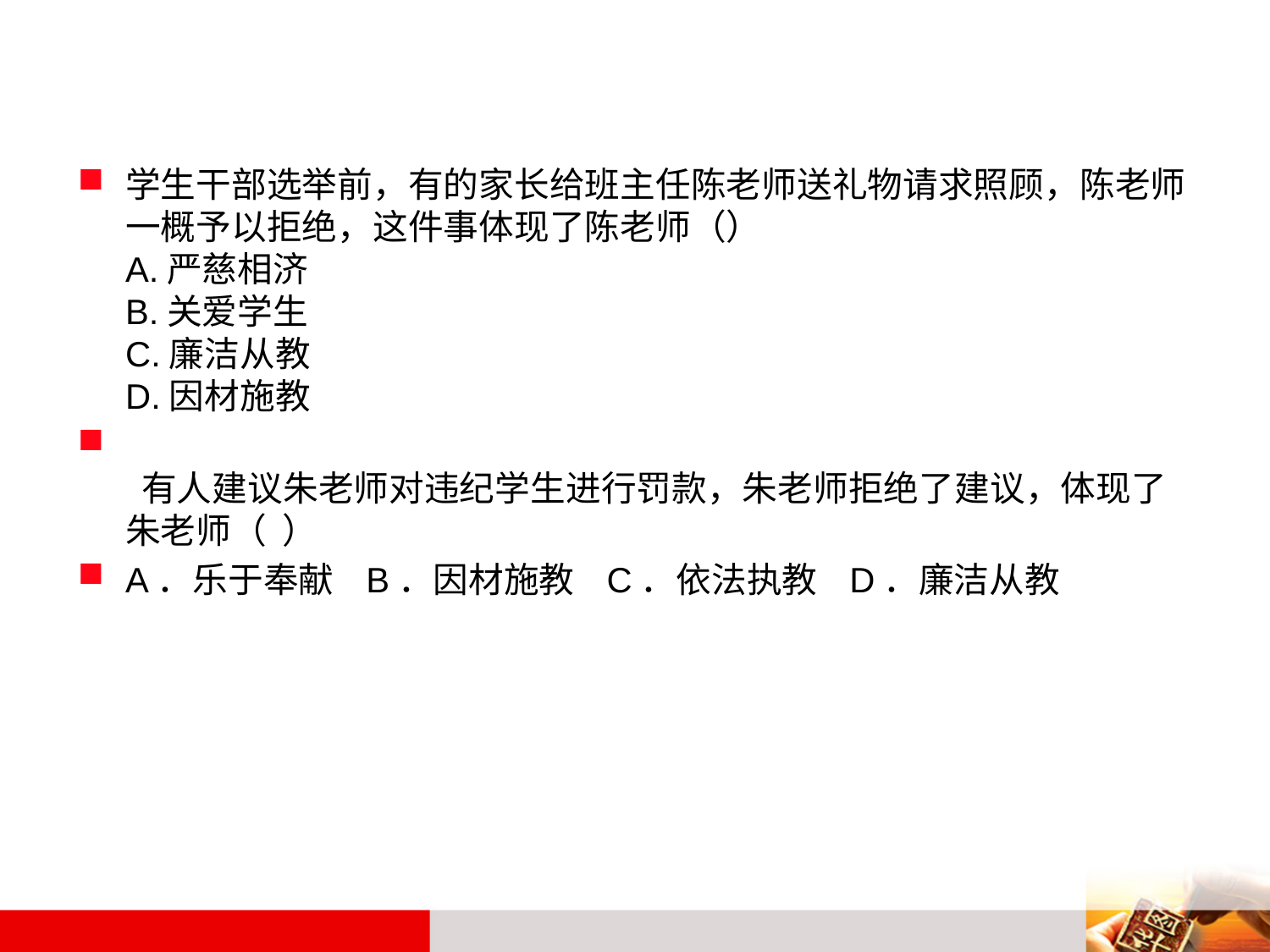

#
学生干部选举前，有的家长给班主任陈老师送礼物请求照顾，陈老师一概予以拒绝，这件事体现了陈老师（）
A.严慈相济
B.关爱学生
C.廉洁从教
D.因材施教
 有人建议朱老师对违纪学生进行罚款，朱老师拒绝了建议，体现了朱老师（  ）
A．乐于奉献   B．因材施教   C．依法执教   D．廉洁从教